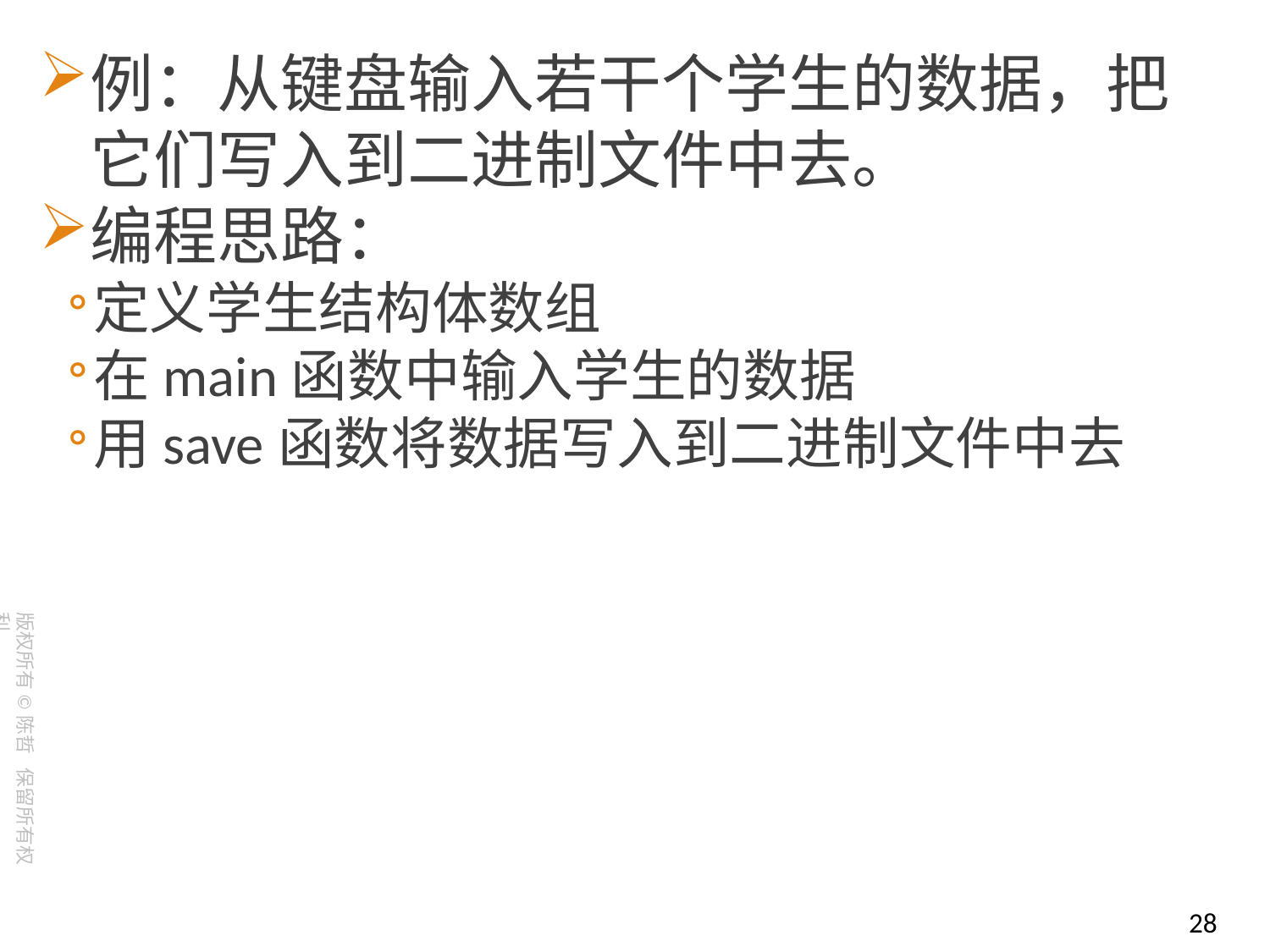

例：从键盘输入若干个学生的数据，把它们写入到二进制文件中去。
编程思路：
定义学生结构体数组
在main函数中输入学生的数据
用save函数将数据写入到二进制文件中去
28